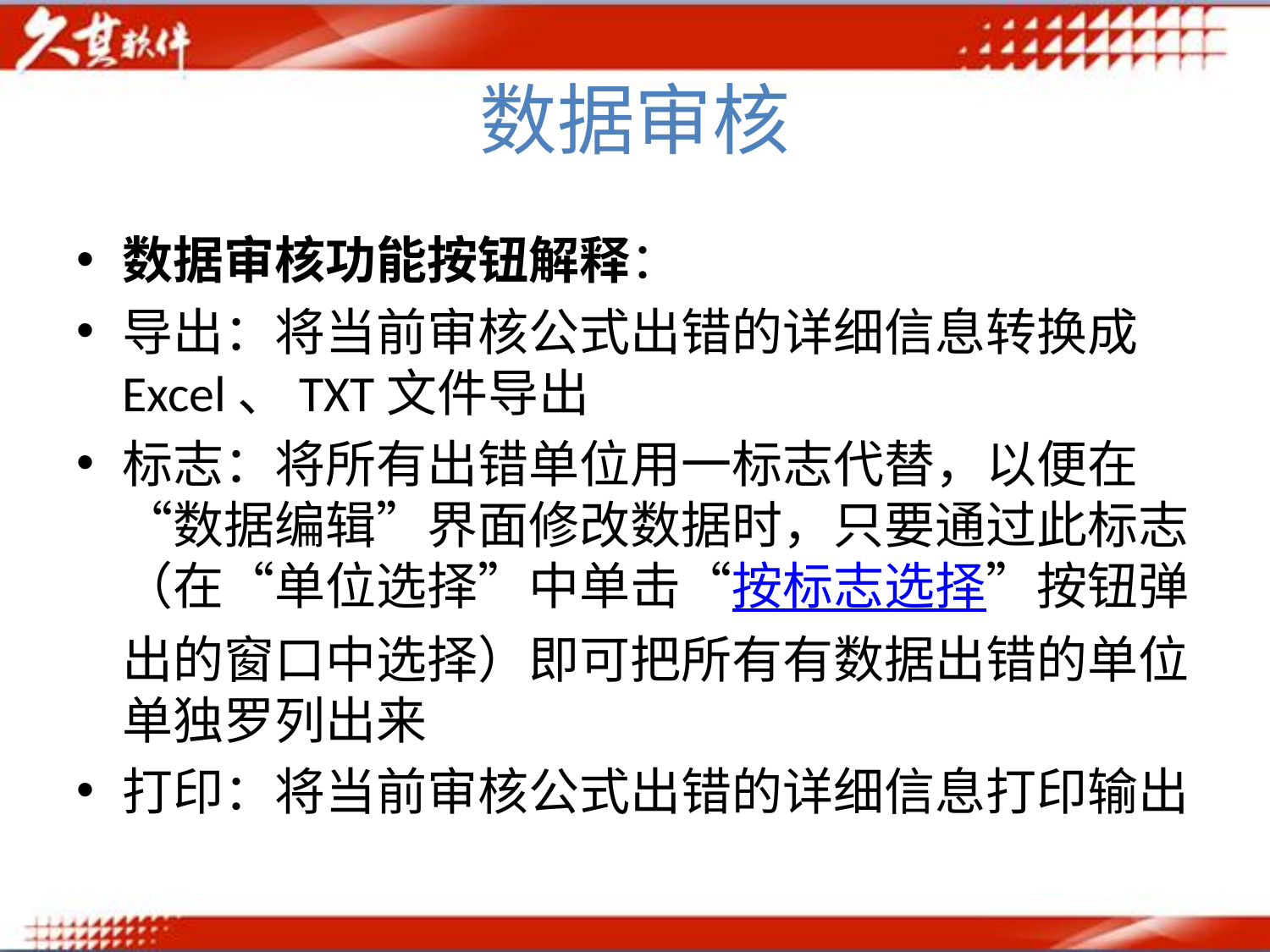

# 数据审核
数据审核功能按钮解释：
导出：将当前审核公式出错的详细信息转换成Excel、TXT文件导出
标志：将所有出错单位用一标志代替，以便在“数据编辑”界面修改数据时，只要通过此标志（在“单位选择”中单击“按标志选择”按钮弹出的窗口中选择）即可把所有有数据出错的单位单独罗列出来
打印：将当前审核公式出错的详细信息打印输出